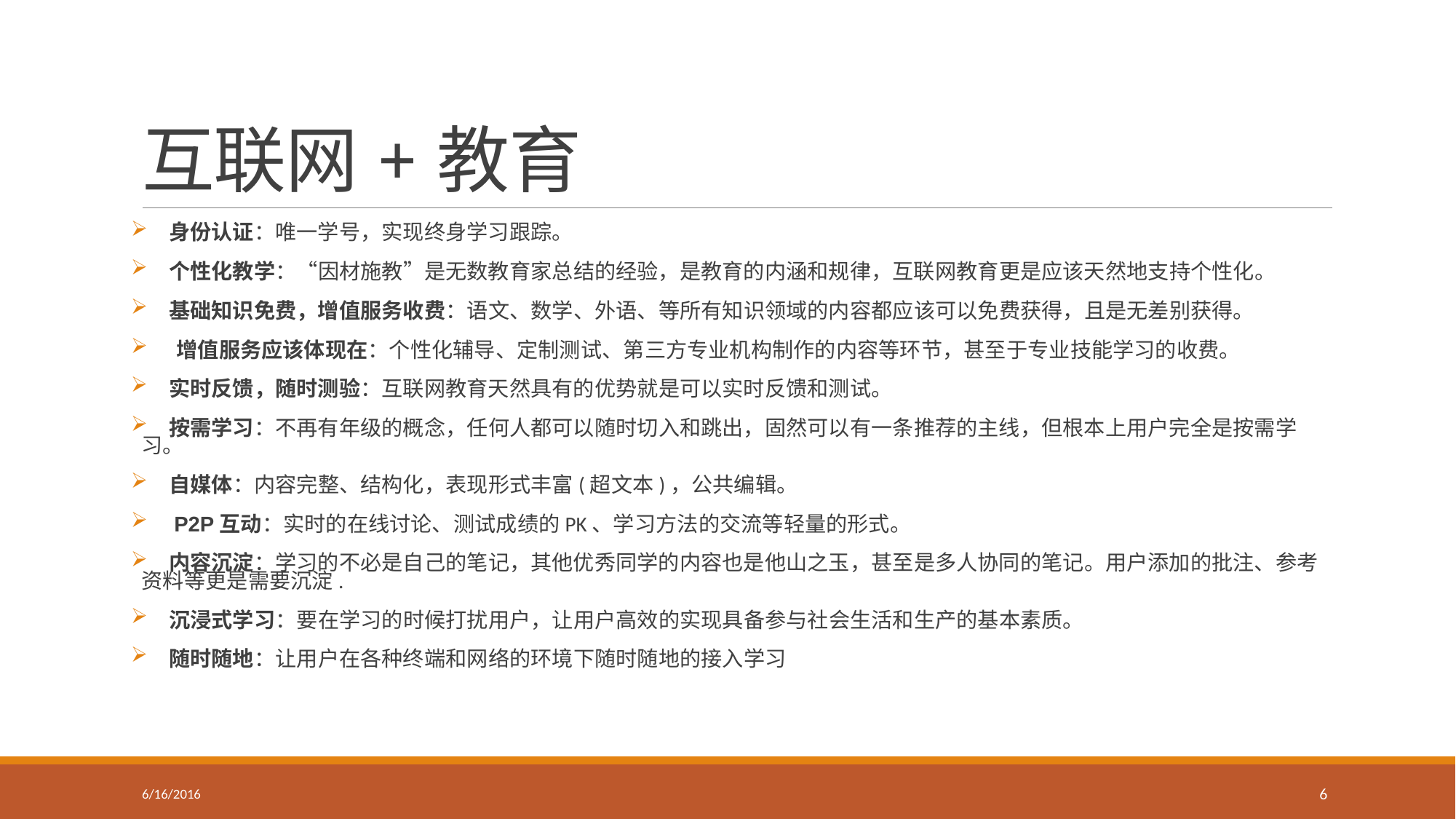

# 互联网+教育
　身份认证：唯一学号，实现终身学习跟踪。
　个性化教学：“因材施教”是无数教育家总结的经验，是教育的内涵和规律，互联网教育更是应该天然地支持个性化。
　基础知识免费，增值服务收费：语文、数学、外语、等所有知识领域的内容都应该可以免费获得，且是无差别获得。
     增值服务应该体现在：个性化辅导、定制测试、第三方专业机构制作的内容等环节，甚至于专业技能学习的收费。
　实时反馈，随时测验：互联网教育天然具有的优势就是可以实时反馈和测试。
　按需学习：不再有年级的概念，任何人都可以随时切入和跳出，固然可以有一条推荐的主线，但根本上用户完全是按需学习。
　自媒体：内容完整、结构化，表现形式丰富(超文本)，公共编辑。
　P2P互动：实时的在线讨论、测试成绩的PK、学习方法的交流等轻量的形式。
　内容沉淀：学习的不必是自己的笔记，其他优秀同学的内容也是他山之玉，甚至是多人协同的笔记。用户添加的批注、参考资料等更是需要沉淀.
　沉浸式学习：要在学习的时候打扰用户，让用户高效的实现具备参与社会生活和生产的基本素质。
　随时随地：让用户在各种终端和网络的环境下随时随地的接入学习

6/16/2016
6